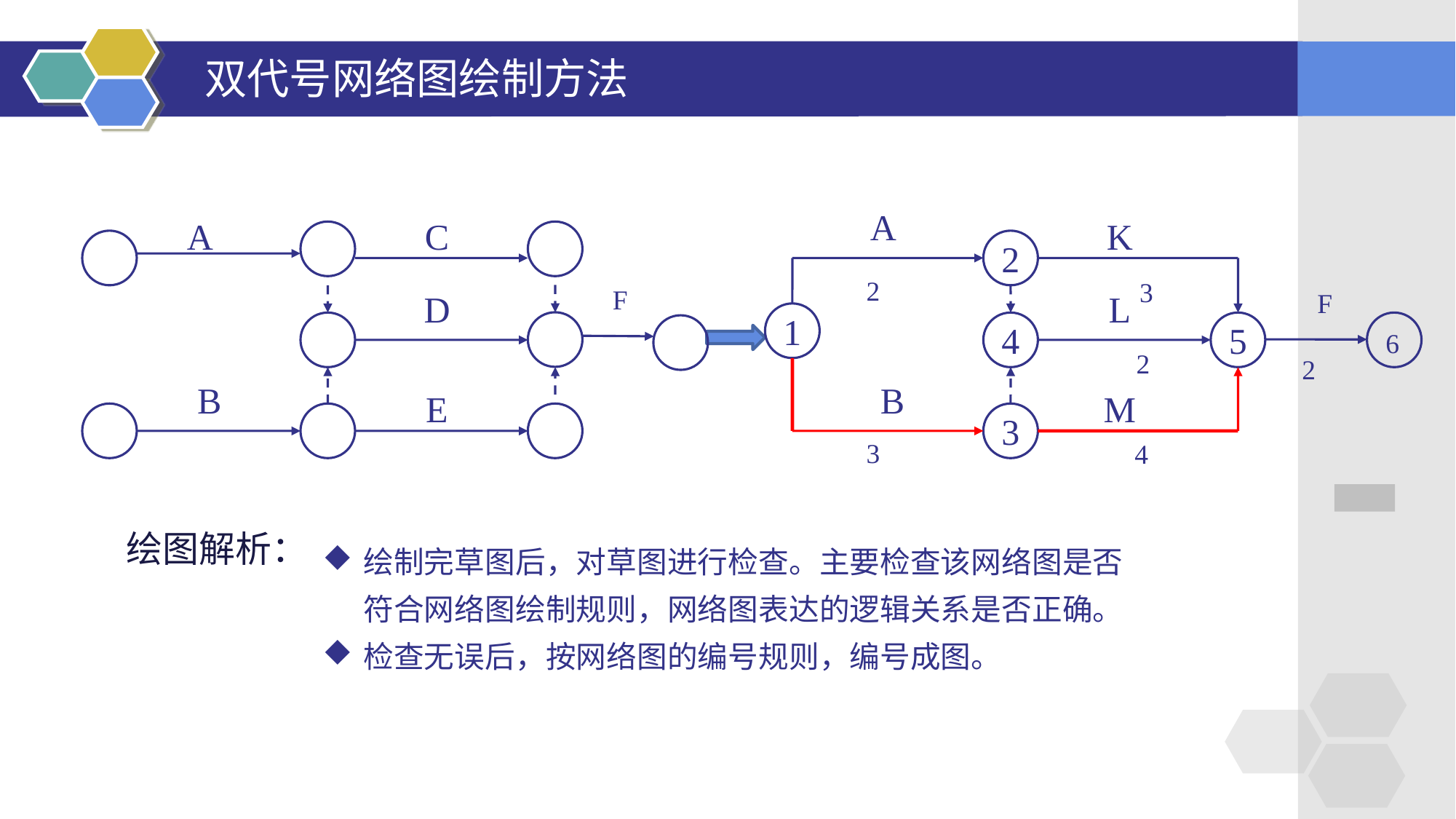

# 双代号网络图绘制方法

A
K
2

L
1
4
5

B
M
3

2
3
2
3
4
F
6

2
A
C

F

D

B
E

9
绘图解析：
绘制完草图后，对草图进行检查。主要检查该网络图是否符合网络图绘制规则，网络图表达的逻辑关系是否正确。
检查无误后，按网络图的编号规则，编号成图。